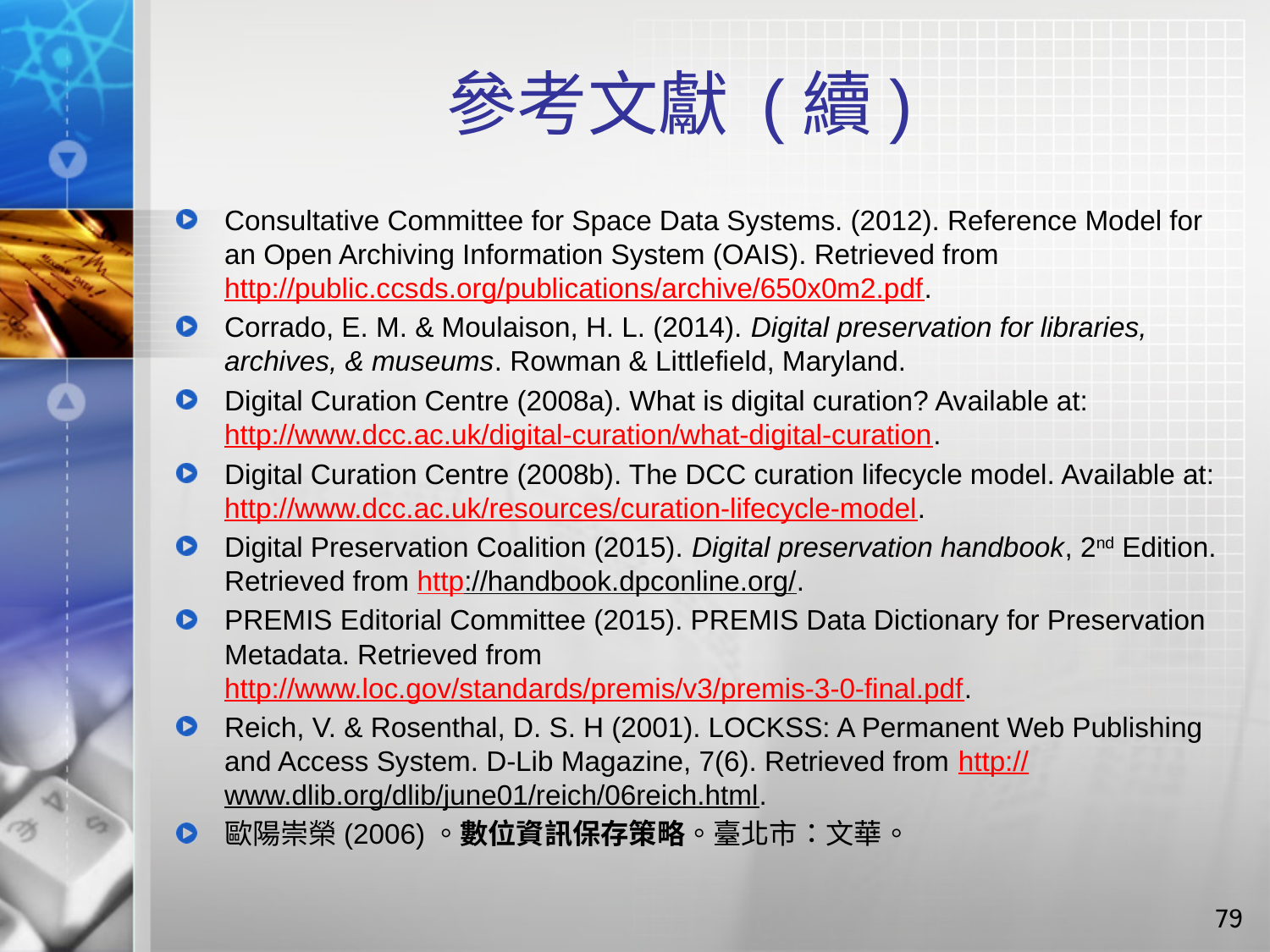

# 參考文獻 (續)
Consultative Committee for Space Data Systems. (2012). Reference Model for an Open Archiving Information System (OAIS). Retrieved from http://public.ccsds.org/publications/archive/650x0m2.pdf.
Corrado, E. M. & Moulaison, H. L. (2014). Digital preservation for libraries, archives, & museums. Rowman & Littlefield, Maryland.
Digital Curation Centre (2008a). What is digital curation? Available at: http://www.dcc.ac.uk/digital-curation/what-digital-curation.
Digital Curation Centre (2008b). The DCC curation lifecycle model. Available at:
http://www.dcc.ac.uk/resources/curation-lifecycle-model.
Digital Preservation Coalition (2015). Digital preservation handbook, 2nd Edition. Retrieved from http://handbook.dpconline.org/.
PREMIS Editorial Committee (2015). PREMIS Data Dictionary for Preservation Metadata. Retrieved from http://www.loc.gov/standards/premis/v3/premis-3-0-final.pdf.
Reich, V. & Rosenthal, D. S. H (2001). LOCKSS: A Permanent Web Publishing and Access System. D-Lib Magazine, 7(6). Retrieved from http://www.dlib.org/dlib/june01/reich/06reich.html.
歐陽崇榮(2006)。數位資訊保存策略。臺北市：文華。
79